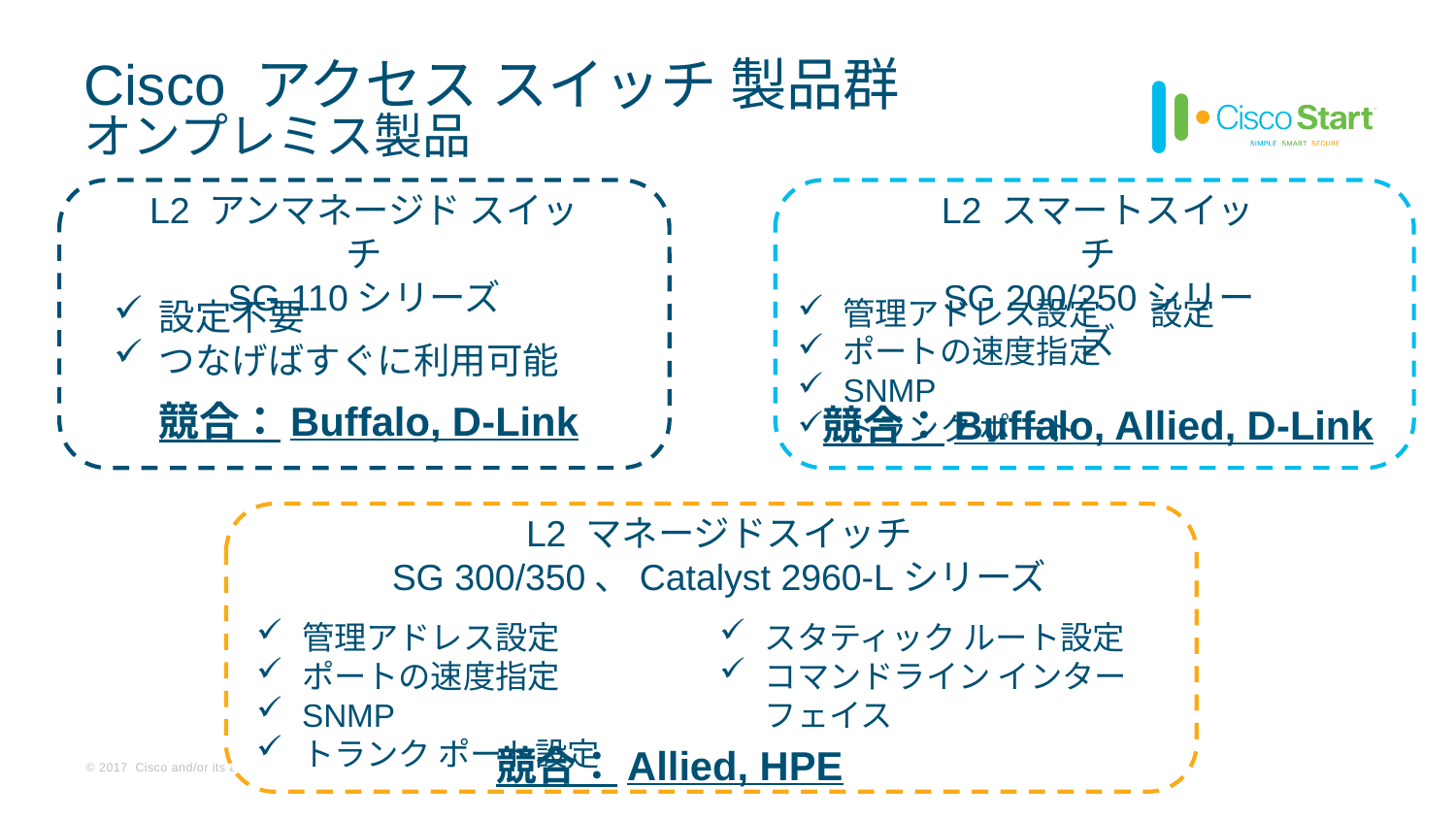

# Cisco アクセス スイッチ 製品群 オンプレミス製品

L2 アンマネージド スイッチ
SG 110シリーズ

L2 スマートスイッチ
SG 200/250シリーズ

管理アドレス設定
ポートの速度指定
SNMP
トランク ポート設定
設定不要
つなげばすぐに利用可能
競合：Buffalo, D-Link
競合：Buffalo, Allied, D-Link

L2 マネージドスイッチ
SG 300/350、Catalyst 2960-Lシリーズ
管理アドレス設定
ポートの速度指定
SNMP
トランク ポート設定
スタティック ルート設定
コマンドライン インターフェイス
競合：Allied, HPE